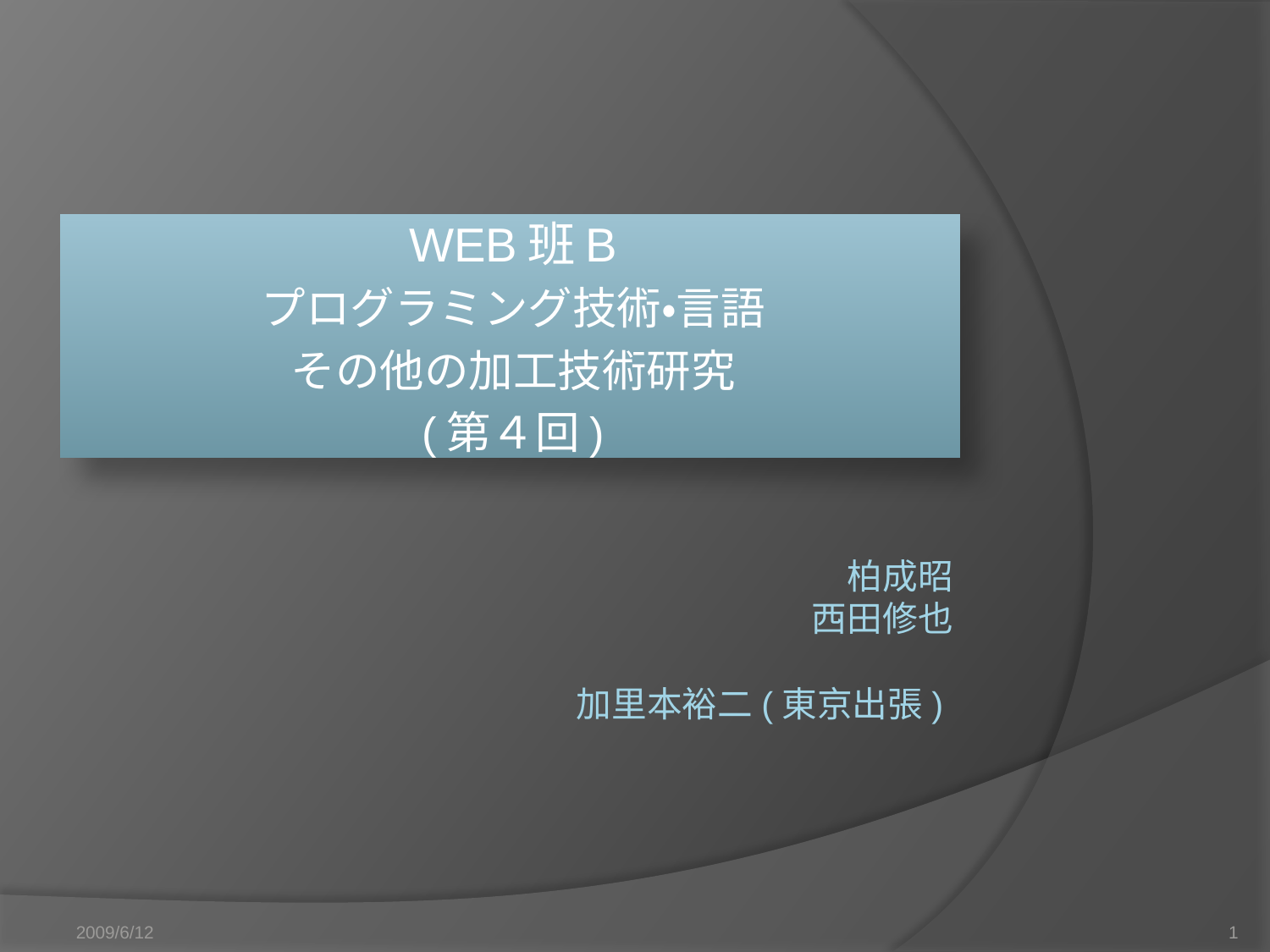

WEB班B
プログラミング技術・言語
その他の加工技術研究
(第４回)
# 柏成昭 西田修也 加里本裕二(東京出張)
2009/6/12
1